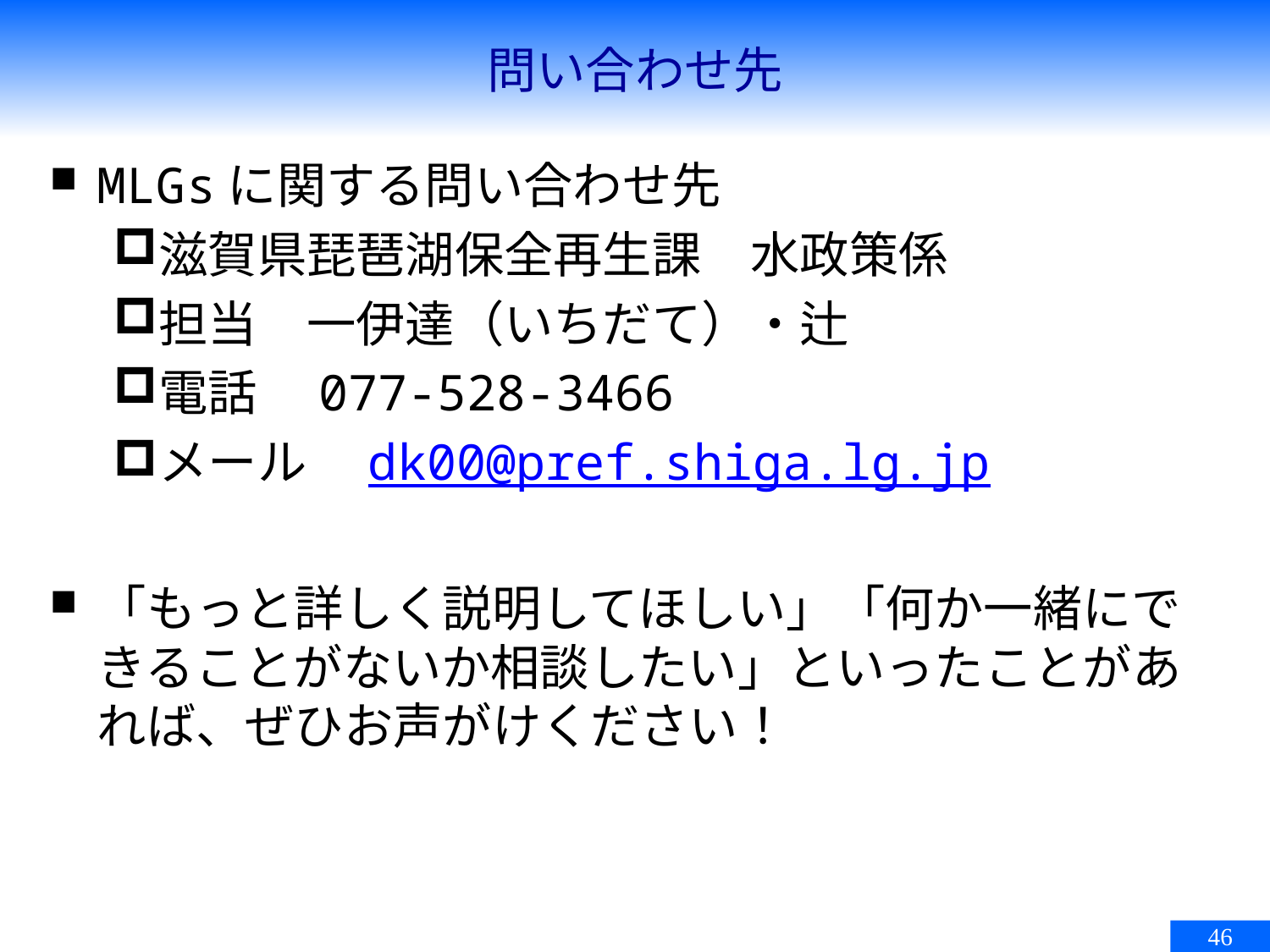

# 問い合わせ先
MLGsに関する問い合わせ先
滋賀県琵琶湖保全再生課　水政策係
担当　一伊達（いちだて）・辻
電話　077-528-3466
メール　dk00@pref.shiga.lg.jp

「もっと詳しく説明してほしい」「何か一緒にできることがないか相談したい」といったことがあれば、ぜひお声がけください！
46